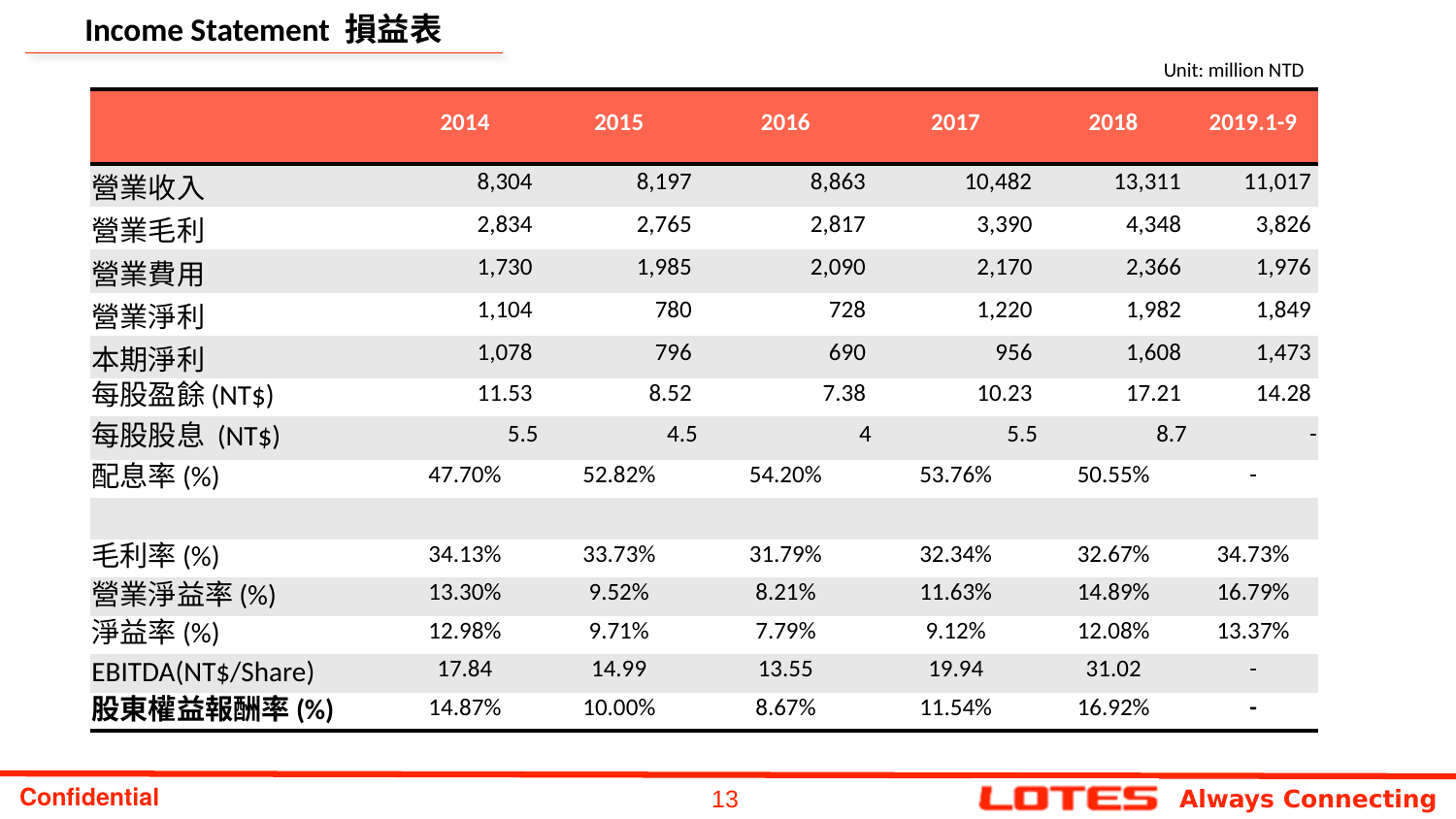

# Income Statement 損益表
Unit: million NTD
|  | 2014 | 2015 | 2016 | 2017 | 2018 | 2019.1-9 |
| --- | --- | --- | --- | --- | --- | --- |
| 營業收入 | 8,304 | 8,197 | 8,863 | 10,482 | 13,311 | 11,017 |
| 營業毛利 | 2,834 | 2,765 | 2,817 | 3,390 | 4,348 | 3,826 |
| 營業費用 | 1,730 | 1,985 | 2,090 | 2,170 | 2,366 | 1,976 |
| 營業淨利 | 1,104 | 780 | 728 | 1,220 | 1,982 | 1,849 |
| 本期淨利 | 1,078 | 796 | 690 | 956 | 1,608 | 1,473 |
| 每股盈餘(NT$) | 11.53 | 8.52 | 7.38 | 10.23 | 17.21 | 14.28 |
| 每股股息 (NT$) | 5.5 | 4.5 | 4 | 5.5 | 8.7 | - |
| 配息率(%) | 47.70% | 52.82% | 54.20% | 53.76% | 50.55% | - |
|  |  |  |  |  |  |  |
| 毛利率(%) | 34.13% | 33.73% | 31.79% | 32.34% | 32.67% | 34.73% |
| 營業淨益率(%) | 13.30% | 9.52% | 8.21% | 11.63% | 14.89% | 16.79% |
| 淨益率(%) | 12.98% | 9.71% | 7.79% | 9.12% | 12.08% | 13.37% |
| EBITDA(NT$/Share) | 17.84 | 14.99 | 13.55 | 19.94 | 31.02 | - |
| 股東權益報酬率(%) | 14.87% | 10.00% | 8.67% | 11.54% | 16.92% | - |
13